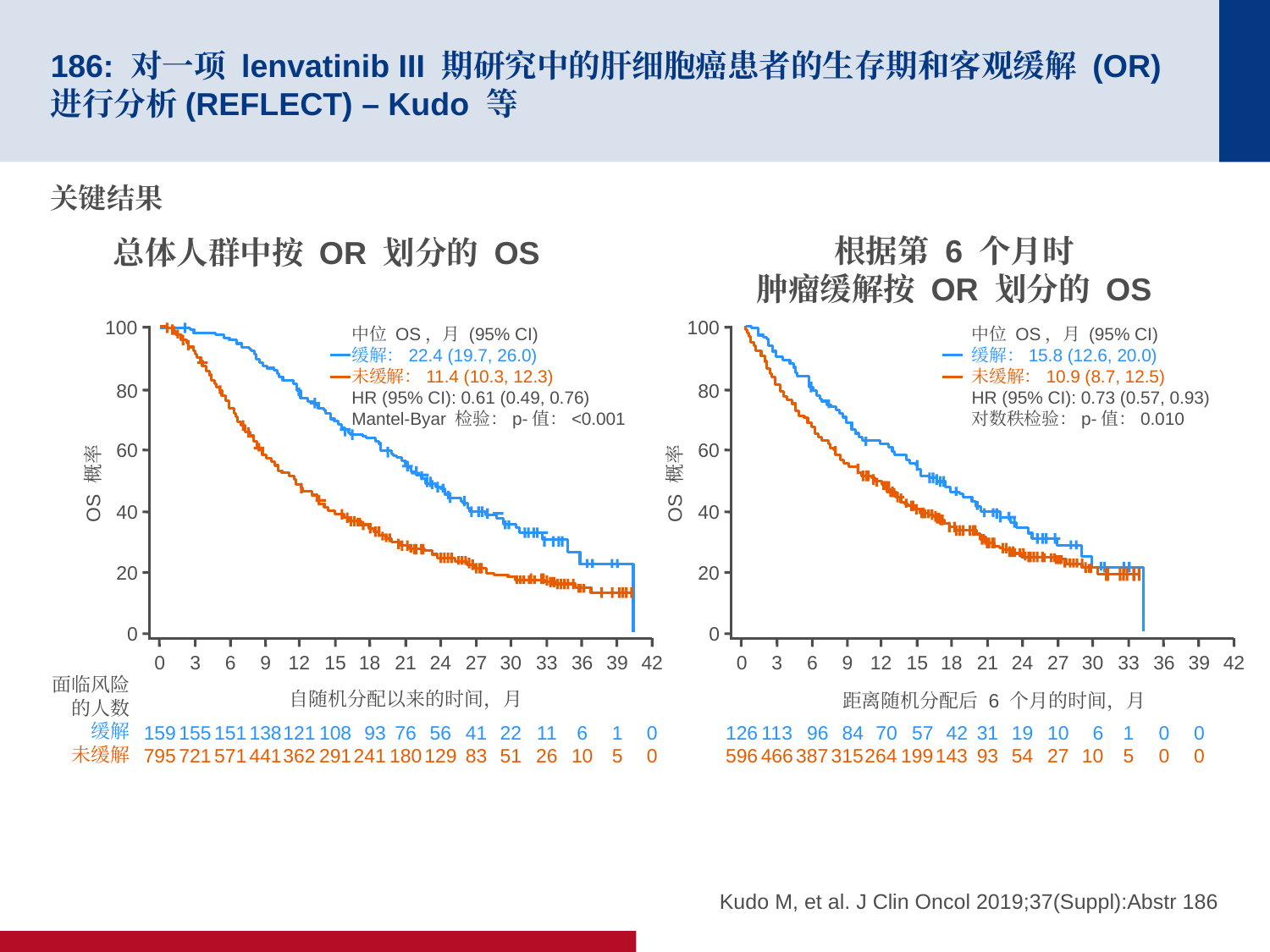

# 186: 对一项 lenvatinib III 期研究中的肝细胞癌患者的生存期和客观缓解 (OR) 进行分析(REFLECT) – Kudo 等
关键结果

根据第 6 个月时
肿瘤缓解按 OR 划分的 OS
总体人群中按 OR 划分的 OS
100

80

60

OS 概率
40

20

0

0

159
795
3

155
721

6

151
571

9

138
441

12

121
362

15

108
291

18

93
241

21

76
180

24

56
129

27

41
83

30

22
51

33

11
26

36

6
10
42

0
0
39

1
5
面临风险
 的人数
缓解
未缓解
自随机分配以来的时间，月
中位 OS，月 (95% CI)
缓解：22.4 (19.7, 26.0)
未缓解：11.4 (10.3, 12.3)
HR (95% CI): 0.61 (0.49, 0.76)
Mantel-Byar 检验：p-值：<0.001

100

80

60

OS 概率
40

20

0

0

126
596
3

113
466

6

96
387

9

84
315

12

70
264

15

57
199

18

42
143

21

31
93

24

19
54

27

10
27

30

6
10

33

1
5

36

0
0
42

39

0
0
距离随机分配后 6 个月的时间，月
中位 OS，月 (95% CI)
缓解：15.8 (12.6, 20.0)
未缓解：10.9 (8.7, 12.5)
HR (95% CI): 0.73 (0.57, 0.93)
对数秩检验：p-值：0.010

Kudo M, et al. J Clin Oncol 2019;37(Suppl):Abstr 186